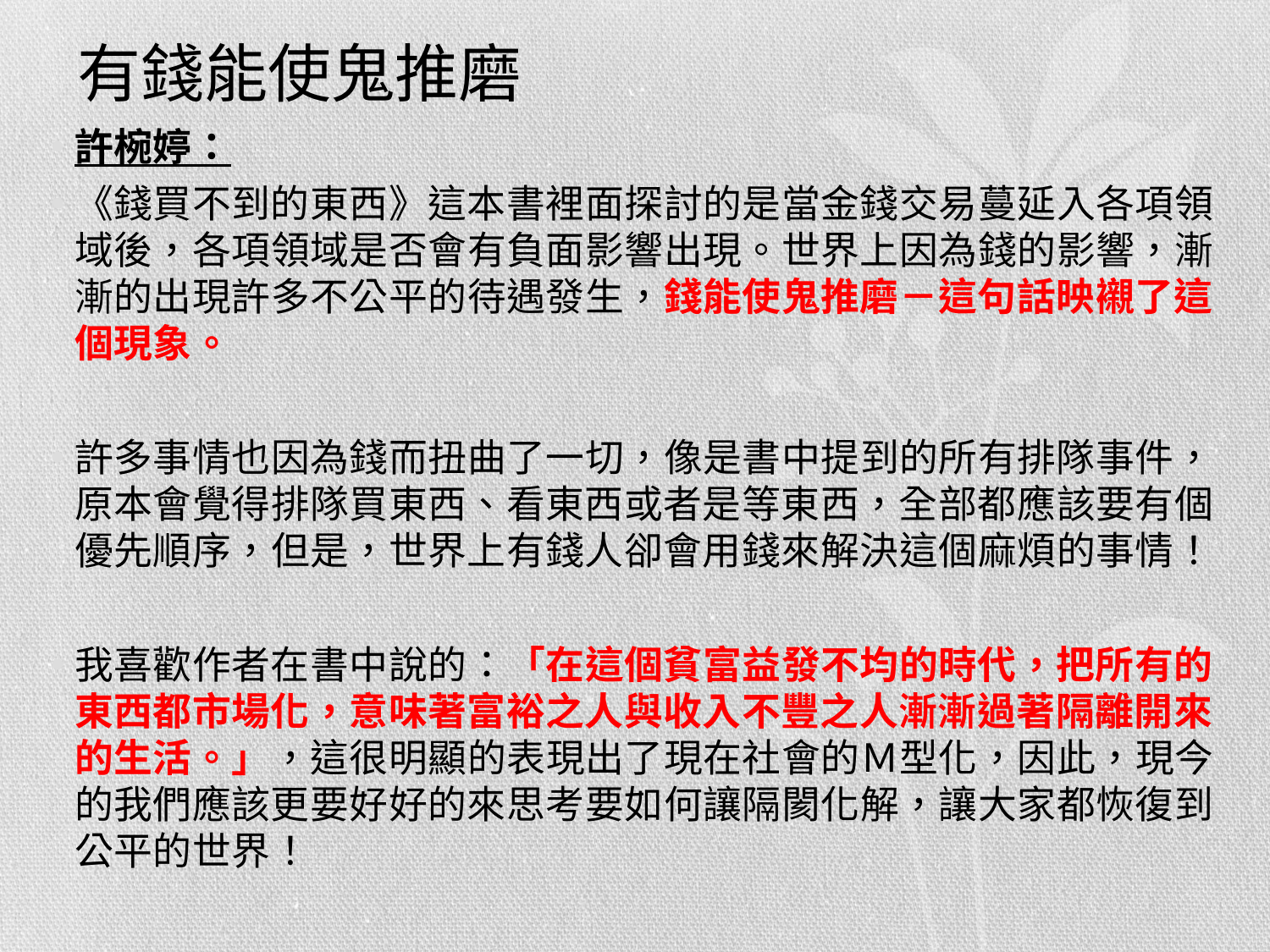

# 有錢能使鬼推磨
許椀婷：
《錢買不到的東西》這本書裡面探討的是當金錢交易蔓延入各項領域後，各項領域是否會有負面影響出現。世界上因為錢的影響，漸漸的出現許多不公平的待遇發生，錢能使鬼推磨－這句話映襯了這個現象。

許多事情也因為錢而扭曲了一切，像是書中提到的所有排隊事件，原本會覺得排隊買東西、看東西或者是等東西，全部都應該要有個優先順序，但是，世界上有錢人卻會用錢來解決這個麻煩的事情！

我喜歡作者在書中說的：「在這個貧富益發不均的時代，把所有的東西都市場化，意味著富裕之人與收入不豐之人漸漸過著隔離開來的生活。」，這很明顯的表現出了現在社會的Ｍ型化，因此，現今的我們應該更要好好的來思考要如何讓隔閡化解，讓大家都恢復到公平的世界！